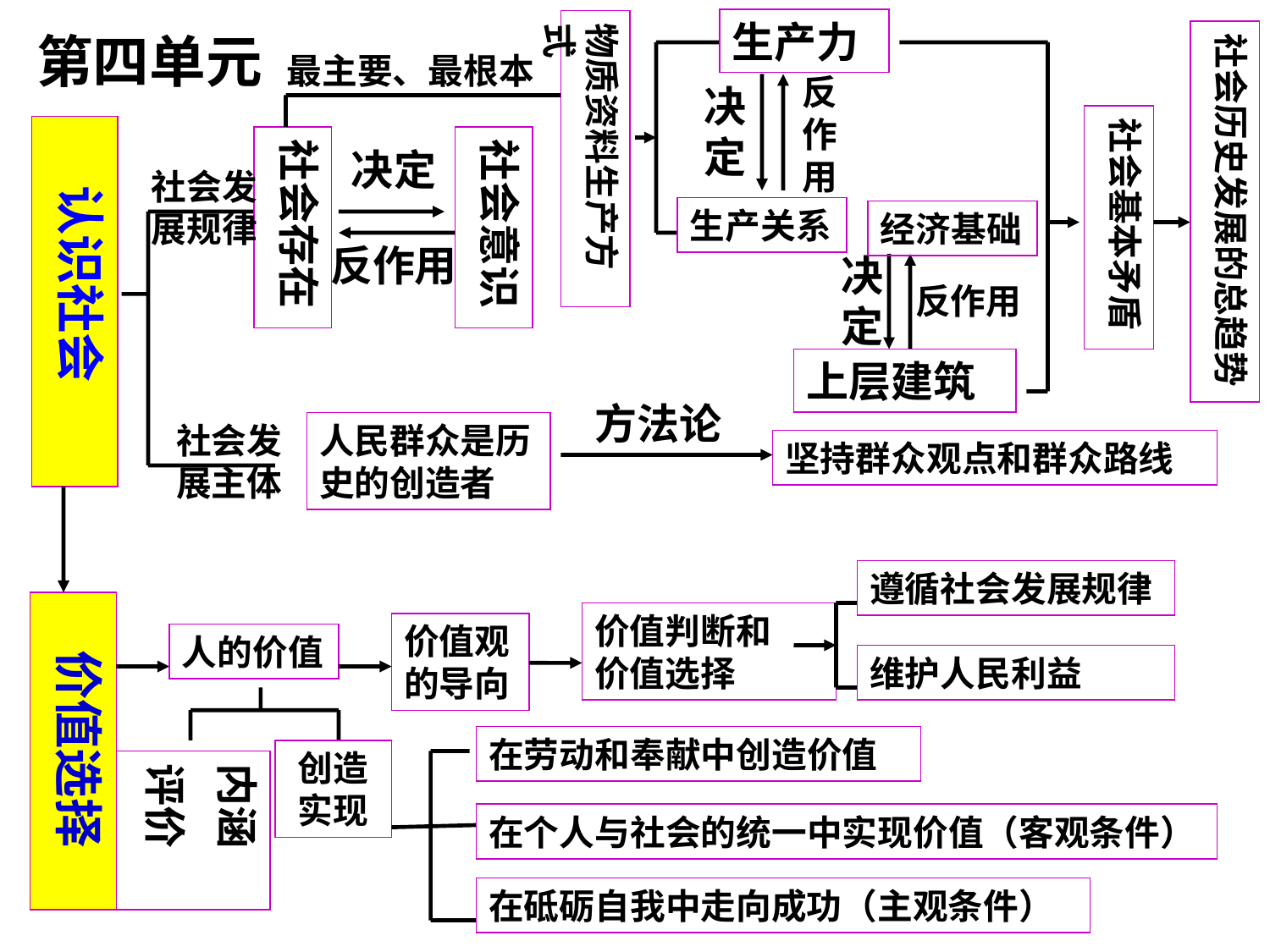

生产力
物质资料生产方式
第四单元
社会历史发展的总趋势

最主要、最根本
反作用
决定

社会基本矛盾
    认识社会
社会存在
社会意识
决定

社会发展规律
生产关系
经济基础

反作用

决定

反作用

上层建筑
方法论

社会发展主体
人民群众是历史的创造者
坚持群众观点和群众路线

遵循社会发展规律
   价值选择
价值判断和
价值选择

价值观的导向
人的价值
维护人民利益

在劳动和奉献中创造价值
创造
实现
内涵
评价

在个人与社会的统一中实现价值（客观条件）

在砥砺自我中走向成功（主观条件）